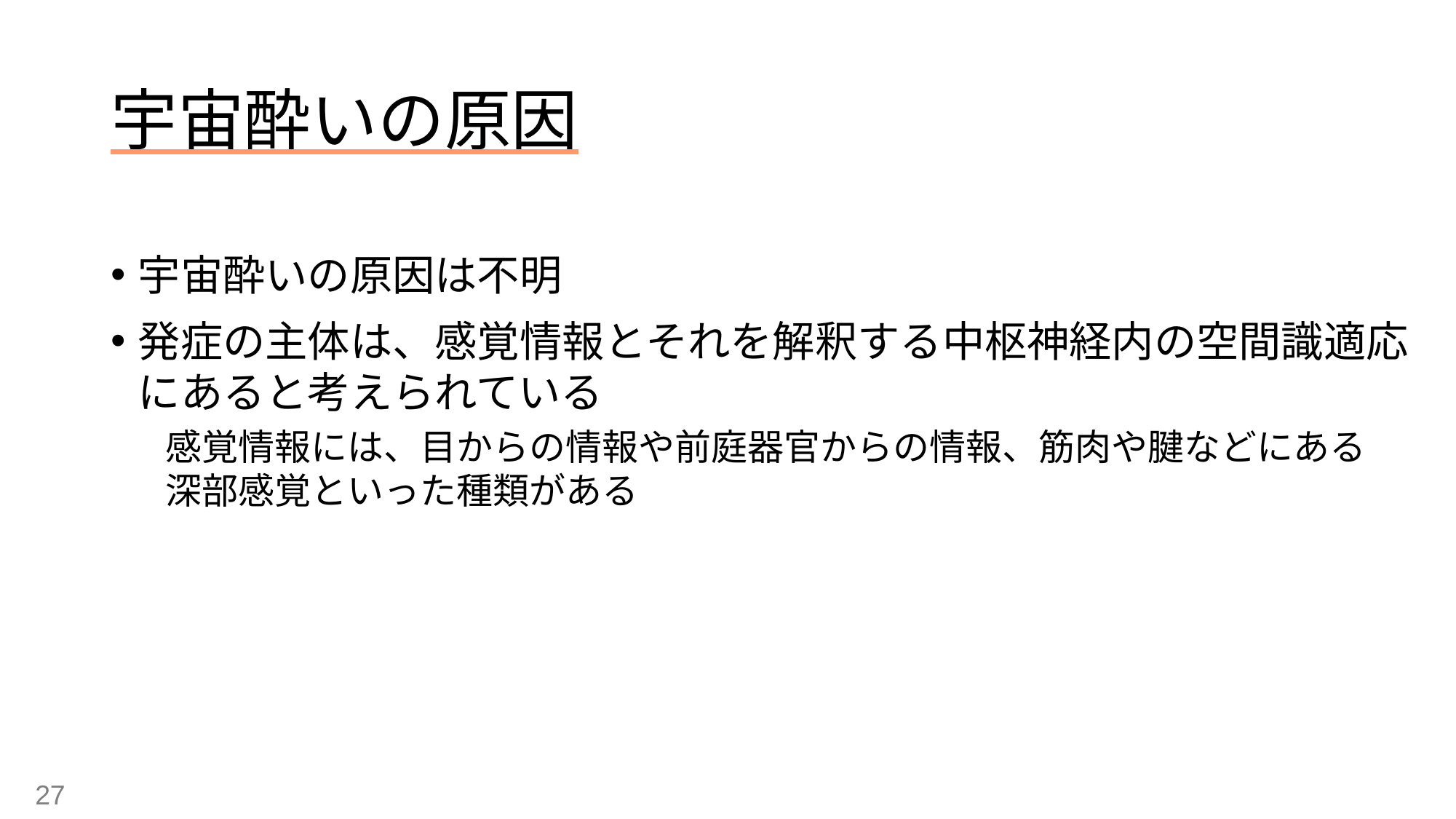

# 宇宙酔いの原因
宇宙酔いの原因は不明
発症の主体は、感覚情報とそれを解釈する中枢神経内の空間識適応にあると考えられている
感覚情報には、目からの情報や前庭器官からの情報、筋肉や腱などにある
深部感覚といった種類がある

27